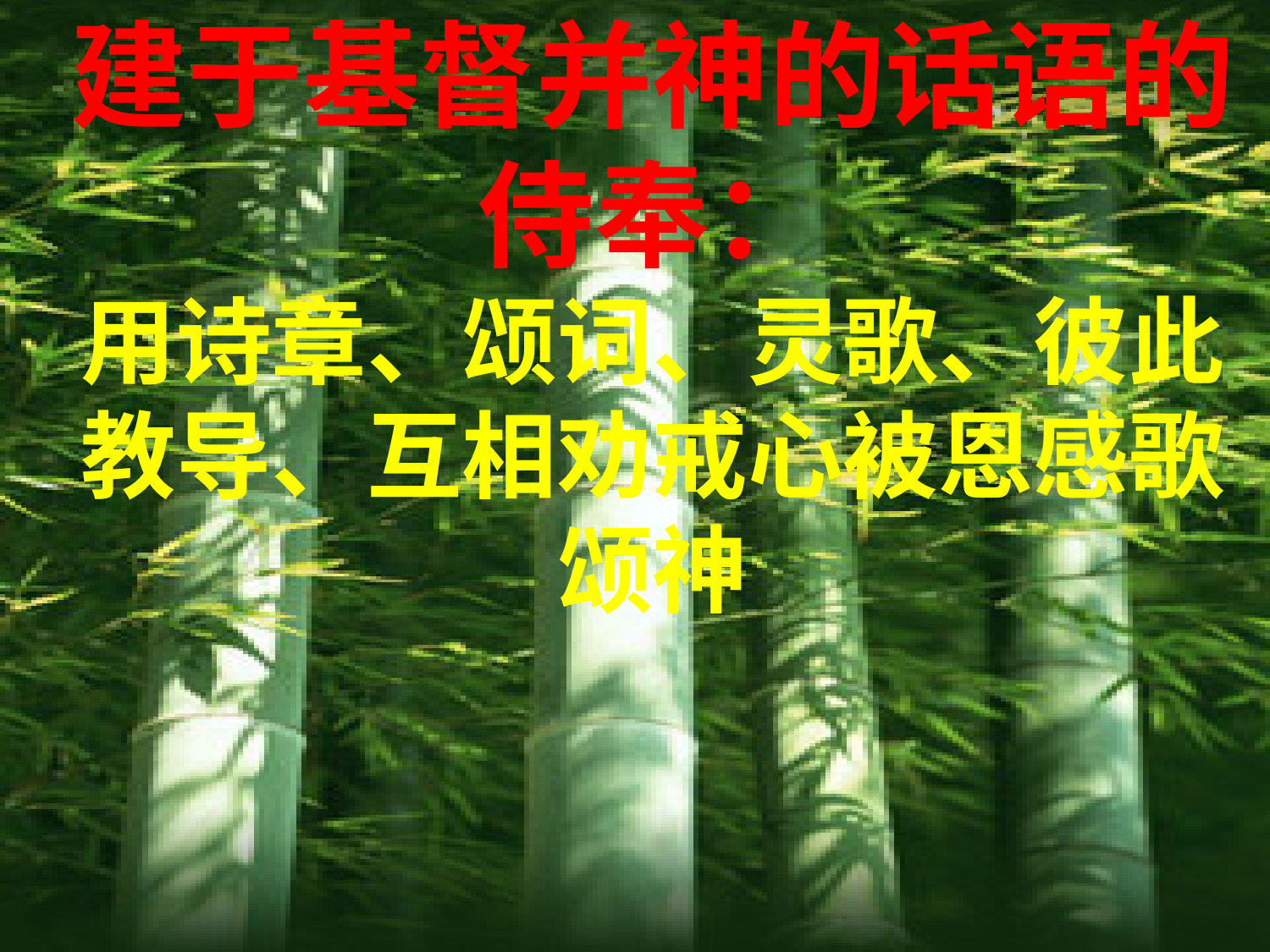

建于基督并神的话语的侍奉：
用诗章、颂词、灵歌、彼此教导、互相劝戒心被恩感歌颂神